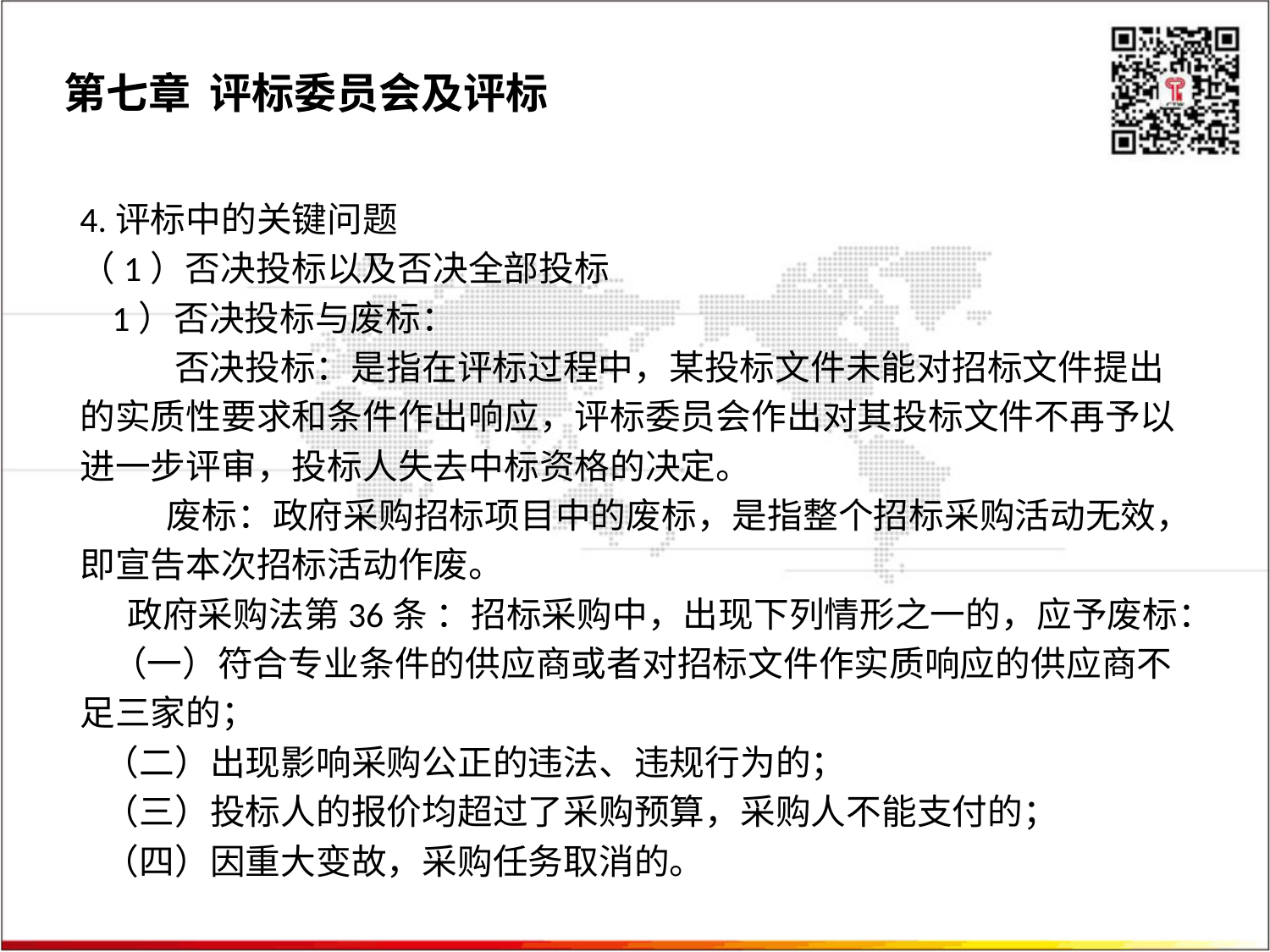

第七章  评标委员会及评标
4.评标中的关键问题
（1）否决投标以及否决全部投标
    1）否决投标与废标：
           否决投标：是指在评标过程中，某投标文件未能对招标文件提出的实质性要求和条件作出响应，评标委员会作出对其投标文件不再予以进一步评审，投标人失去中标资格的决定。
          废标：政府采购招标项目中的废标，是指整个招标采购活动无效，即宣告本次招标活动作废。
     政府采购法第36条 ：招标采购中，出现下列情形之一的，应予废标：
   （一）符合专业条件的供应商或者对招标文件作实质响应的供应商不足三家的；
  （二）出现影响采购公正的违法、违规行为的；
  （三）投标人的报价均超过了采购预算，采购人不能支付的；
  （四）因重大变故，采购任务取消的。